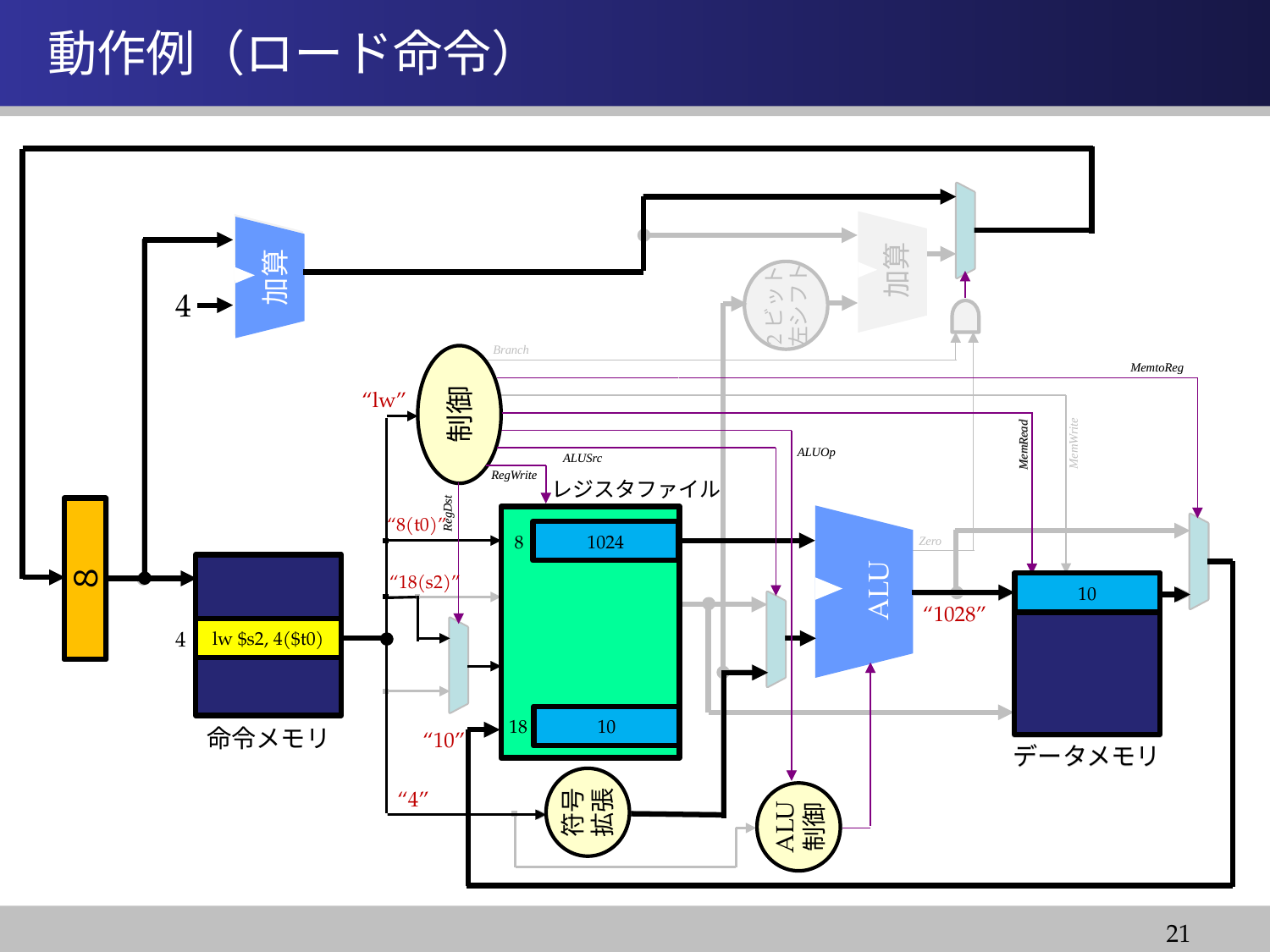

情報システム基盤学基礎１
# 動作例（ロード命令）
MemtoReg

ALUOp

ALU

ALU
制御

制御
ALUSrc
RegWrite
レジスタファイル
RegDst

“lw”
“8(t0)”
“18(s2)”

符号
拡張
“4”

加算

4

命令メモリ

加算
加算

2ビット
左シフト
4

Branch

MemtoReg
MemRead

データメモリ
制御
MemRead
MemWrite
ALUOp
ALUSrc
RegWrite
レジスタファイル
RegDst

Read
Reg 1
Read
データ1
1024
8
0
18
Zero

Read
アドレス
PC
８
４
ALU
Read
データ
Read
Reg 2
10

アドレス

Read
データ2

“1028”

Read
データ
lw $s2, 4($t0)
4

Write
Reg

Write
データ
Write
データ
10
命令メモリ
“10”
データメモリ

符号
拡張

ALU
制御
21